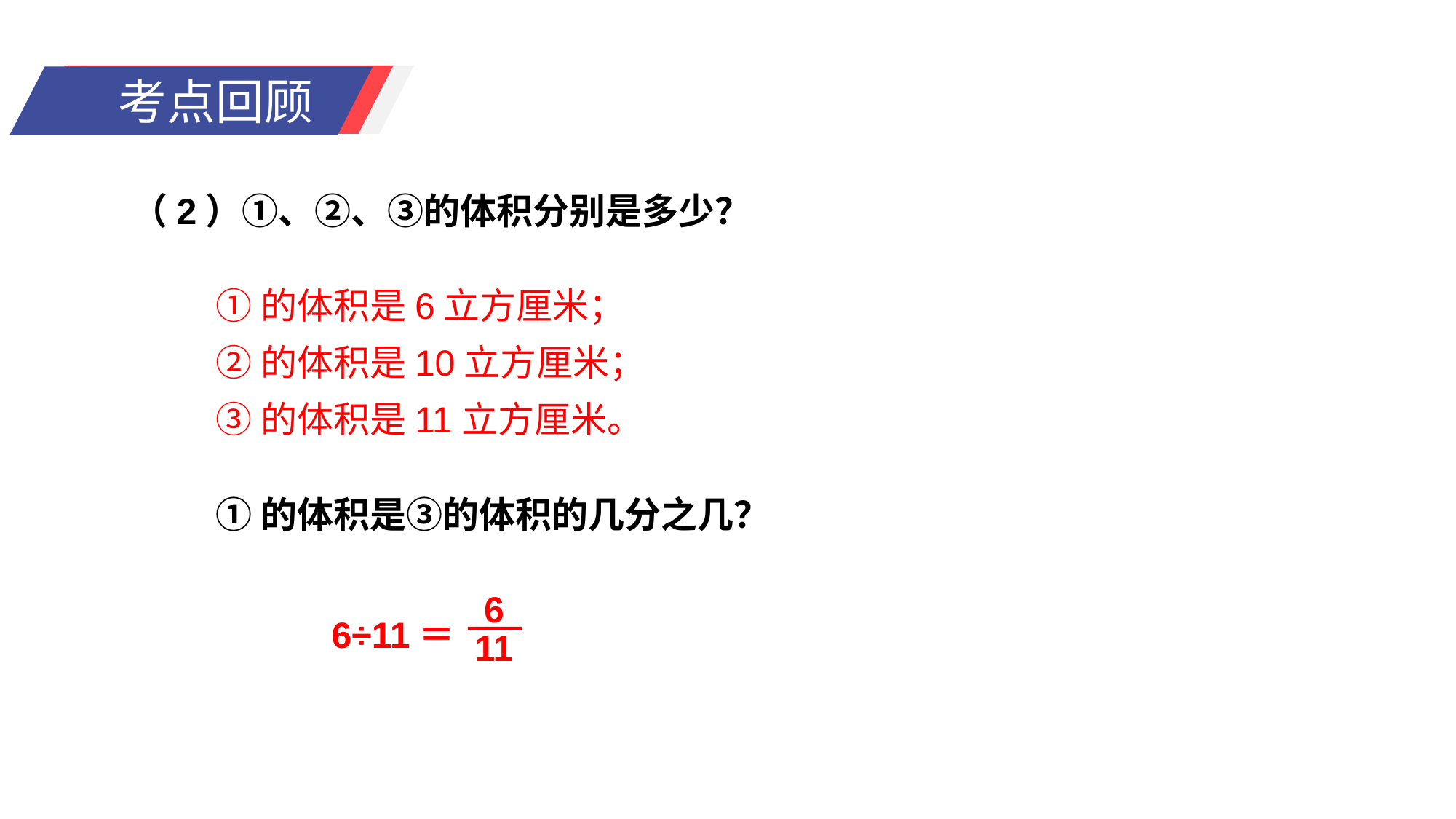

（2）①、②、③的体积分别是多少？
①的体积是6立方厘米；
②的体积是10立方厘米；
③的体积是11立方厘米。
①的体积是③的体积的几分之几？
6
11
6÷11＝